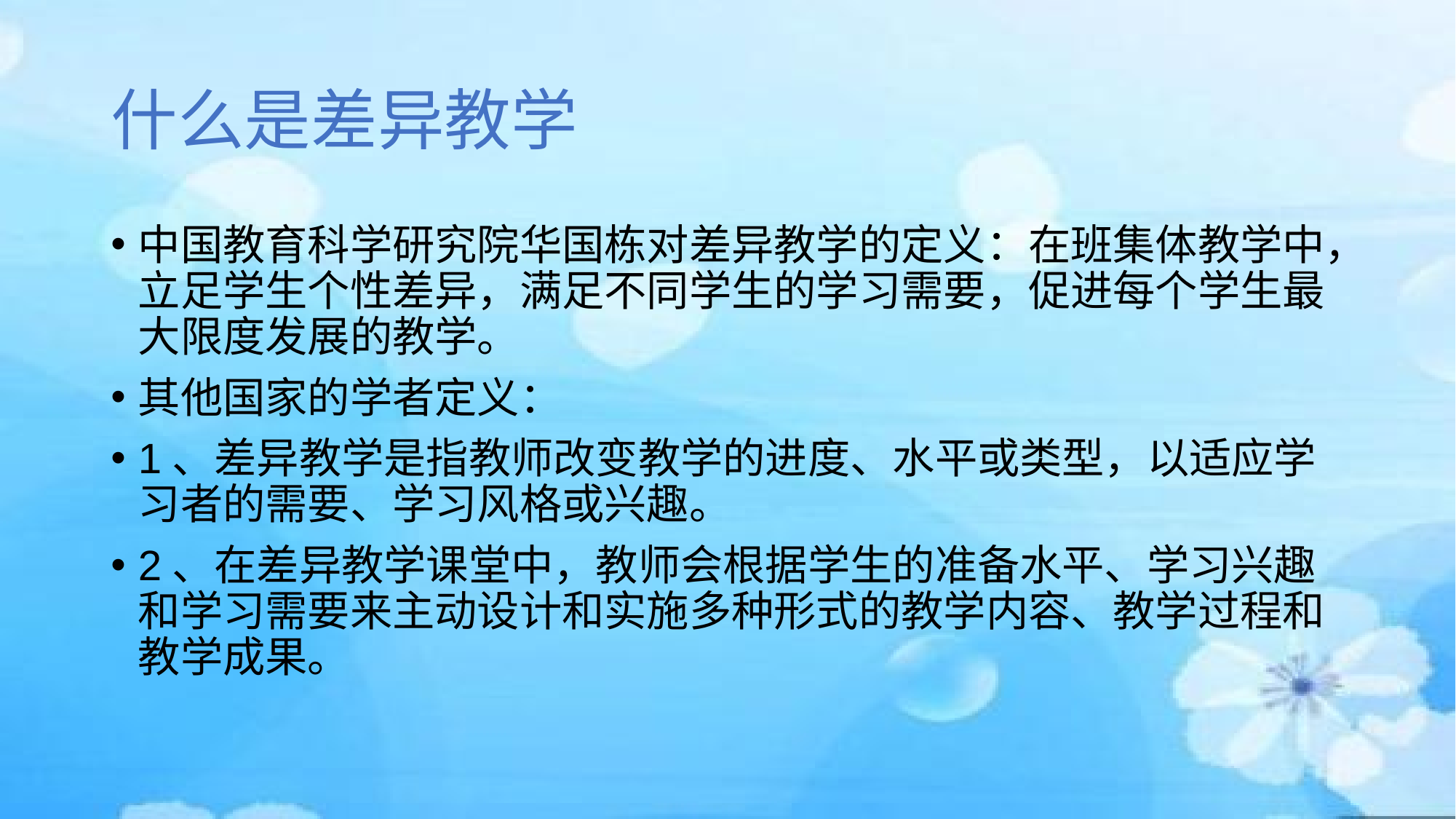

# 什么是差异教学
中国教育科学研究院华国栋对差异教学的定义：在班集体教学中，立足学生个性差异，满足不同学生的学习需要，促进每个学生最大限度发展的教学。
其他国家的学者定义：
1、差异教学是指教师改变教学的进度、水平或类型，以适应学习者的需要、学习风格或兴趣。
2、在差异教学课堂中，教师会根据学生的准备水平、学习兴趣和学习需要来主动设计和实施多种形式的教学内容、教学过程和教学成果。